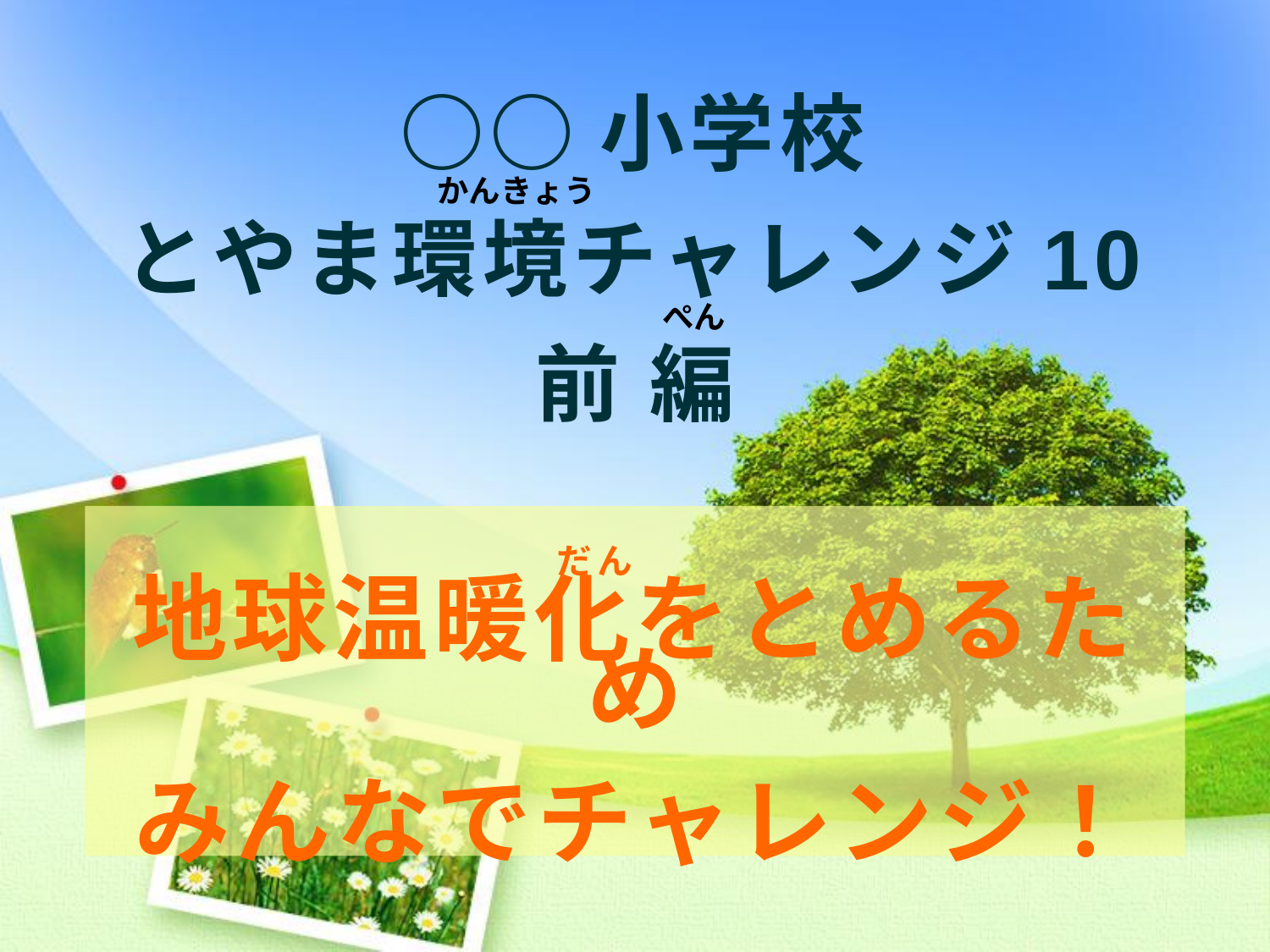

# ○○小学校 とやま環境チャレンジ10 前 編
かんきょう
ぺん
　　 　　　　　　　だん
地球温暖化をとめるため
みんなでチャレンジ！